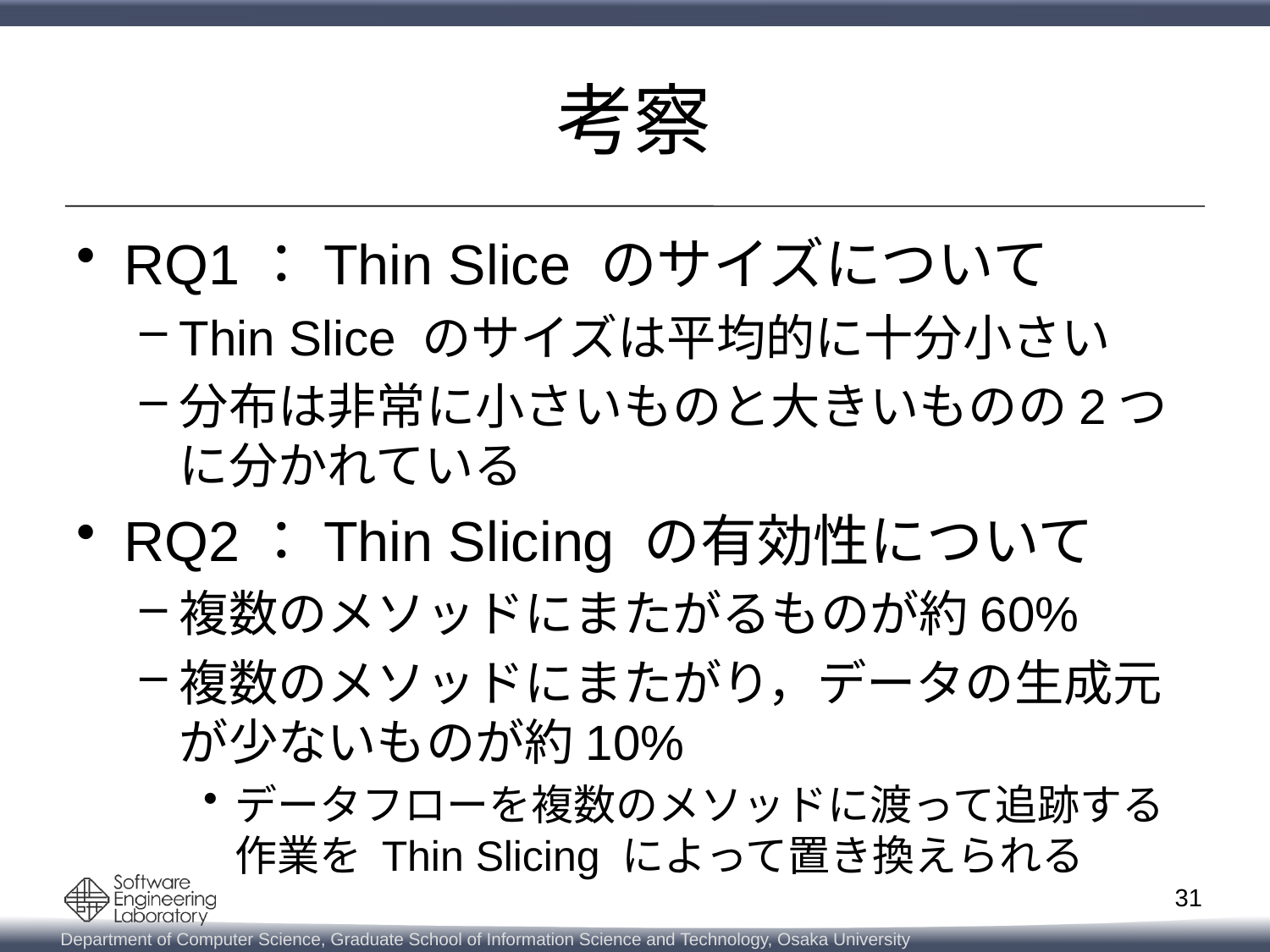

# 考察
RQ1：Thin Slice のサイズについて
Thin Slice のサイズは平均的に十分小さい
分布は非常に小さいものと大きいものの2つに分かれている
RQ2：Thin Slicing の有効性について
複数のメソッドにまたがるものが約60%
複数のメソッドにまたがり，データの生成元が少ないものが約10%
データフローを複数のメソッドに渡って追跡する作業を Thin Slicing によって置き換えられる
31